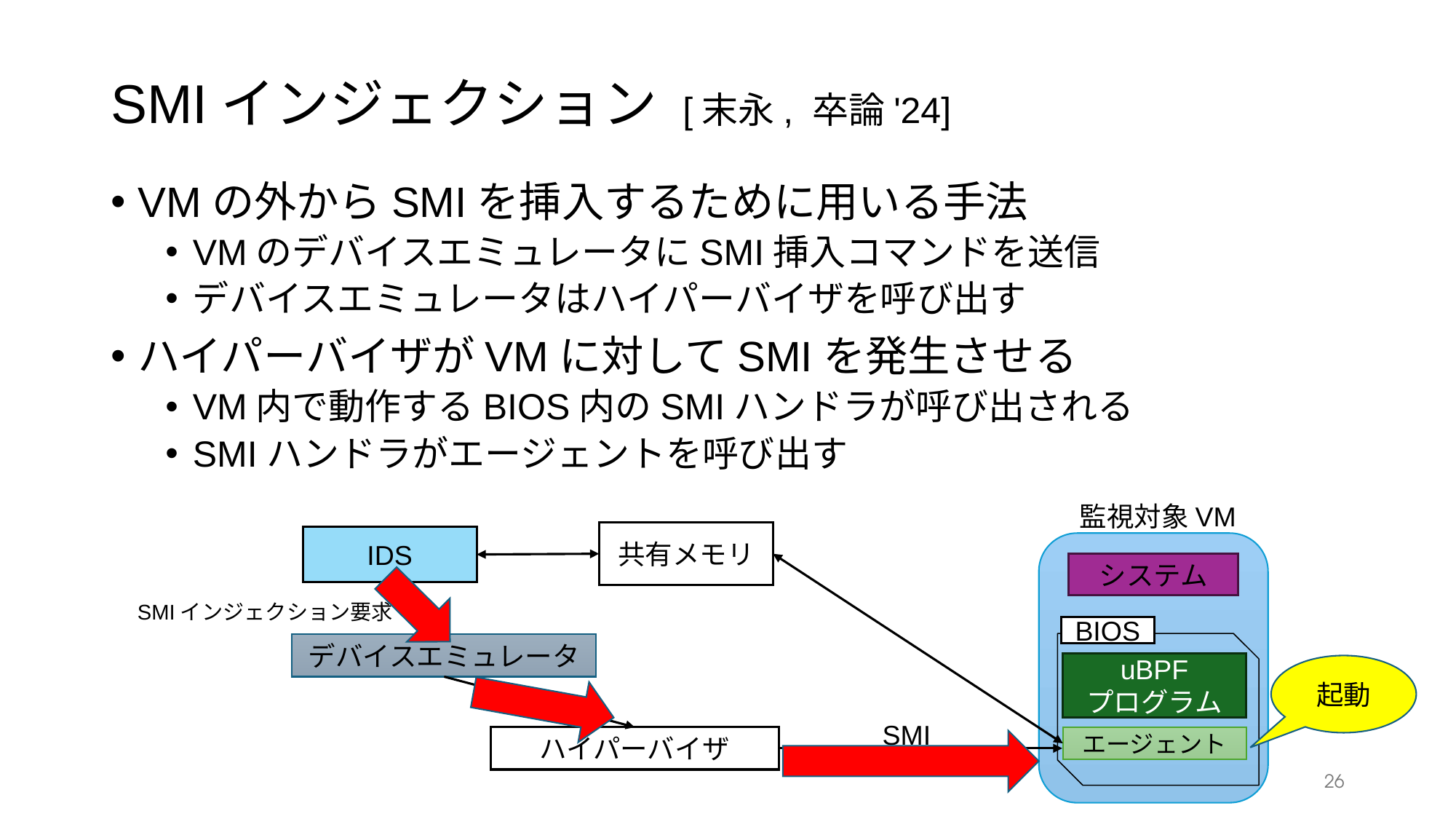

# SMIインジェクション [末永, 卒論'24]
VMの外からSMIを挿入するために用いる手法
VMのデバイスエミュレータにSMI挿入コマンドを送信
デバイスエミュレータはハイパーバイザを呼び出す
ハイパーバイザがVMに対してSMIを発生させる
VM内で動作するBIOS内のSMIハンドラが呼び出される
SMIハンドラがエージェントを呼び出す
監視対象VM
IDS

システム
SMIインジェクション要求
BIOS

デバイスエミュレータ
uBPF
プログラム
SMI
ハイパーバイザ
エージェント
共有メモリ

起動

26